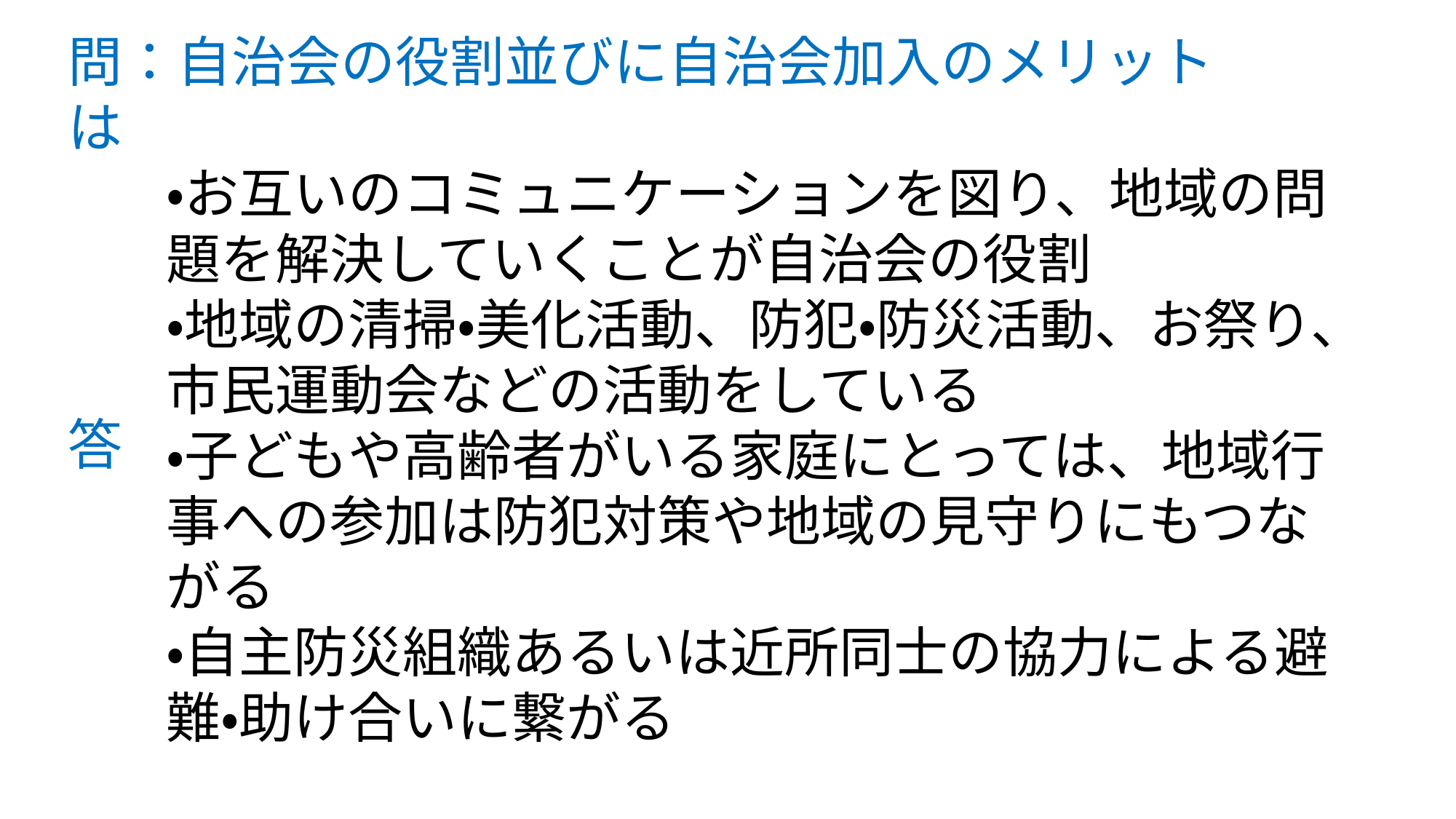

問：自治会の役割並びに自治会加入のメリットは
・お互いのコミュニケーションを図り、地域の問題を解決していくことが自治会の役割
・地域の清掃・美化活動、防犯・防災活動、お祭り、市民運動会などの活動をしている
・子どもや高齢者がいる家庭にとっては、地域行事への参加は防犯対策や地域の見守りにもつながる
・自主防災組織あるいは近所同士の協力による避難・助け合いに繋がる
答